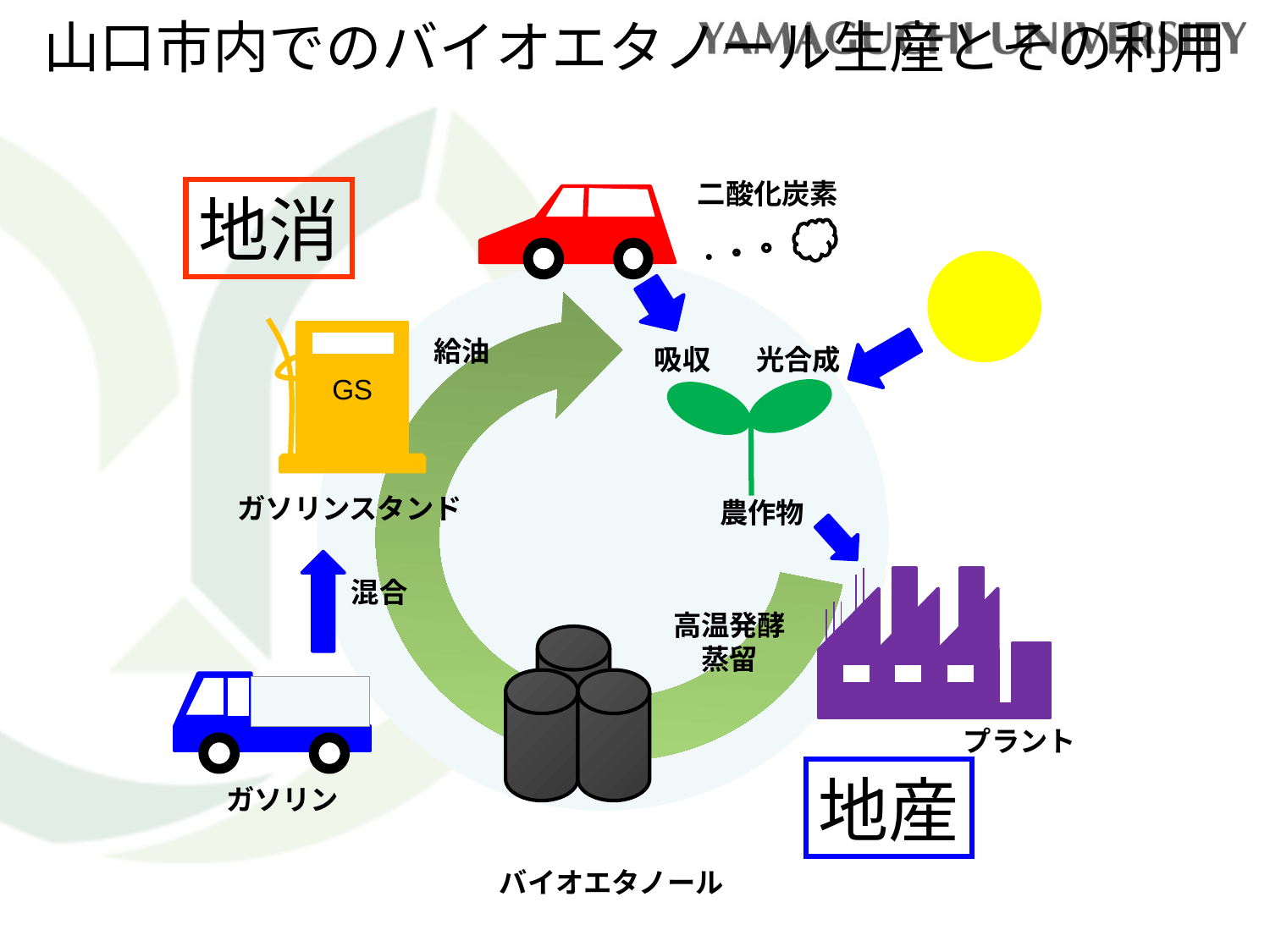

山口市内でのバイオエタノール生産とその利用
二酸化炭素

GS

給油

吸収
光合成

ガソリンスタンド
農作物

プラント
混合
高温発酵
蒸留

ガソリン
バイオエタノール
地消
地産